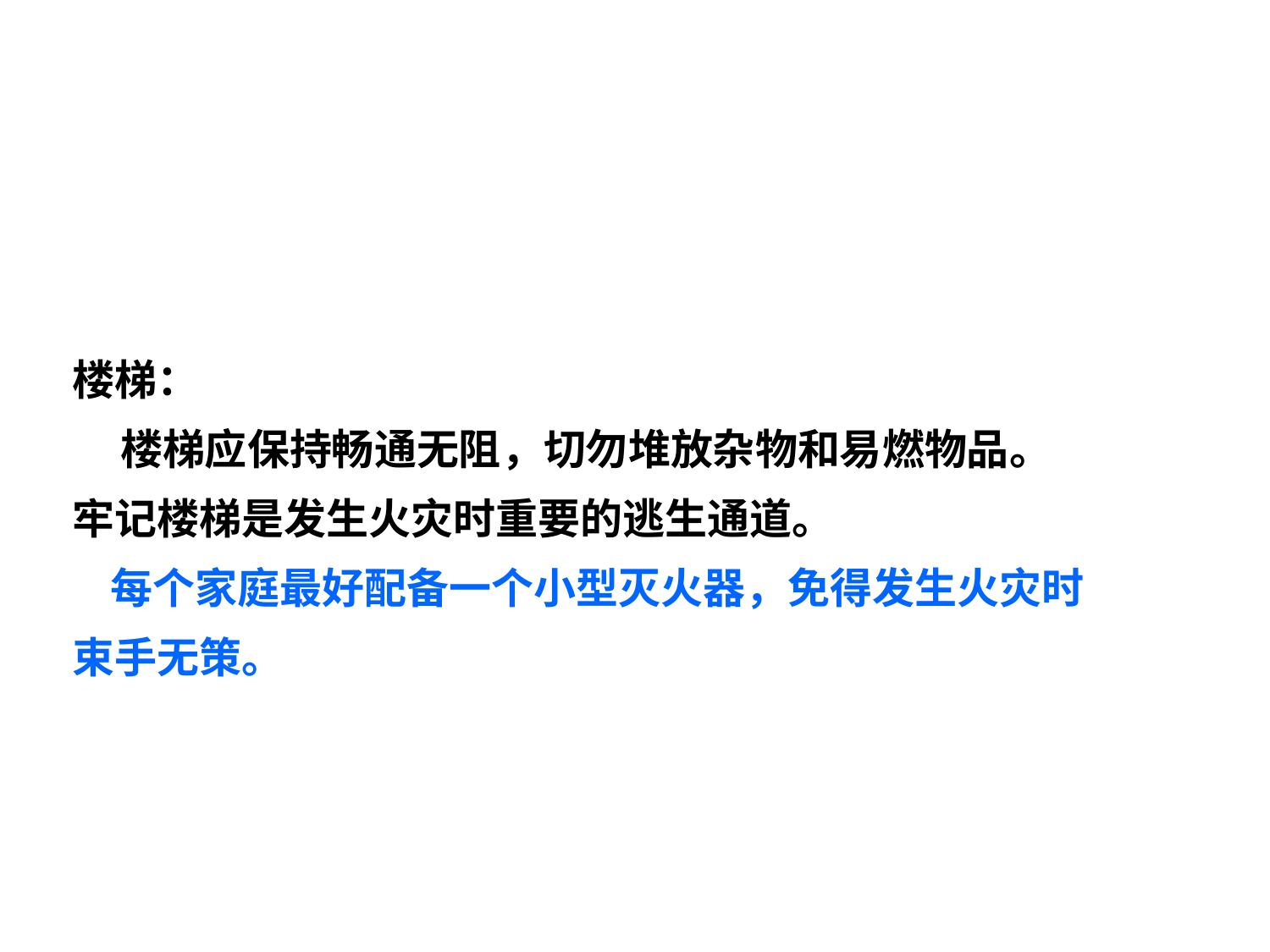

楼梯：
    楼梯应保持畅通无阻，切勿堆放杂物和易燃物品。
牢记楼梯是发生火灾时重要的逃生通道。
   每个家庭最好配备一个小型灭火器，免得发生火灾时
束手无策。